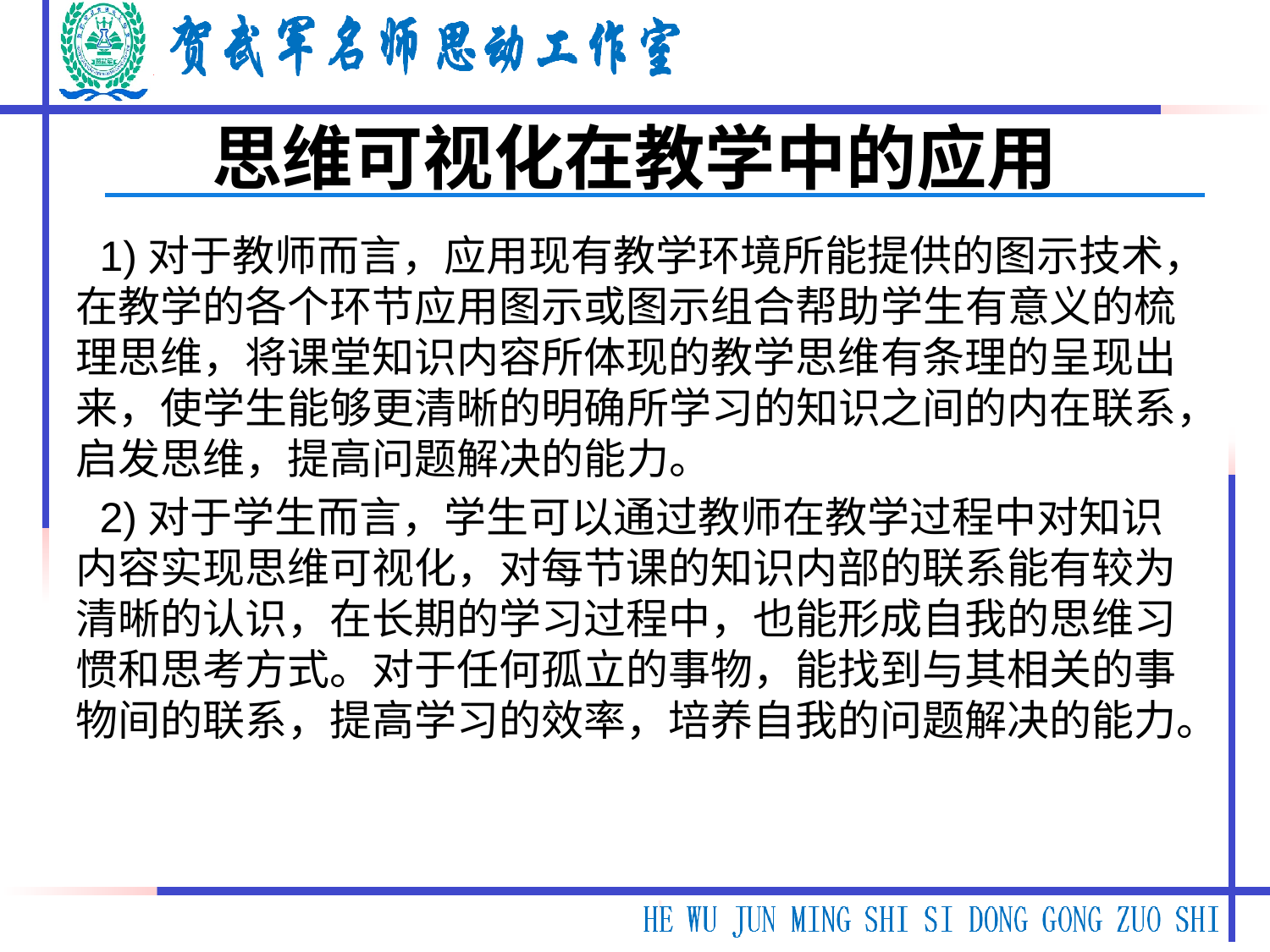

# 思维可视化在教学中的应用
  1)对于教师而言，应用现有教学环境所能提供的图示技术，在教学的各个环节应用图示或图示组合帮助学生有意义的梳理思维，将课堂知识内容所体现的教学思维有条理的呈现出来，使学生能够更清晰的明确所学习的知识之间的内在联系，启发思维，提高问题解决的能力。
  2)对于学生而言，学生可以通过教师在教学过程中对知识内容实现思维可视化，对每节课的知识内部的联系能有较为清晰的认识，在长期的学习过程中，也能形成自我的思维习惯和思考方式。对于任何孤立的事物，能找到与其相关的事物间的联系，提高学习的效率，培养自我的问题解决的能力。